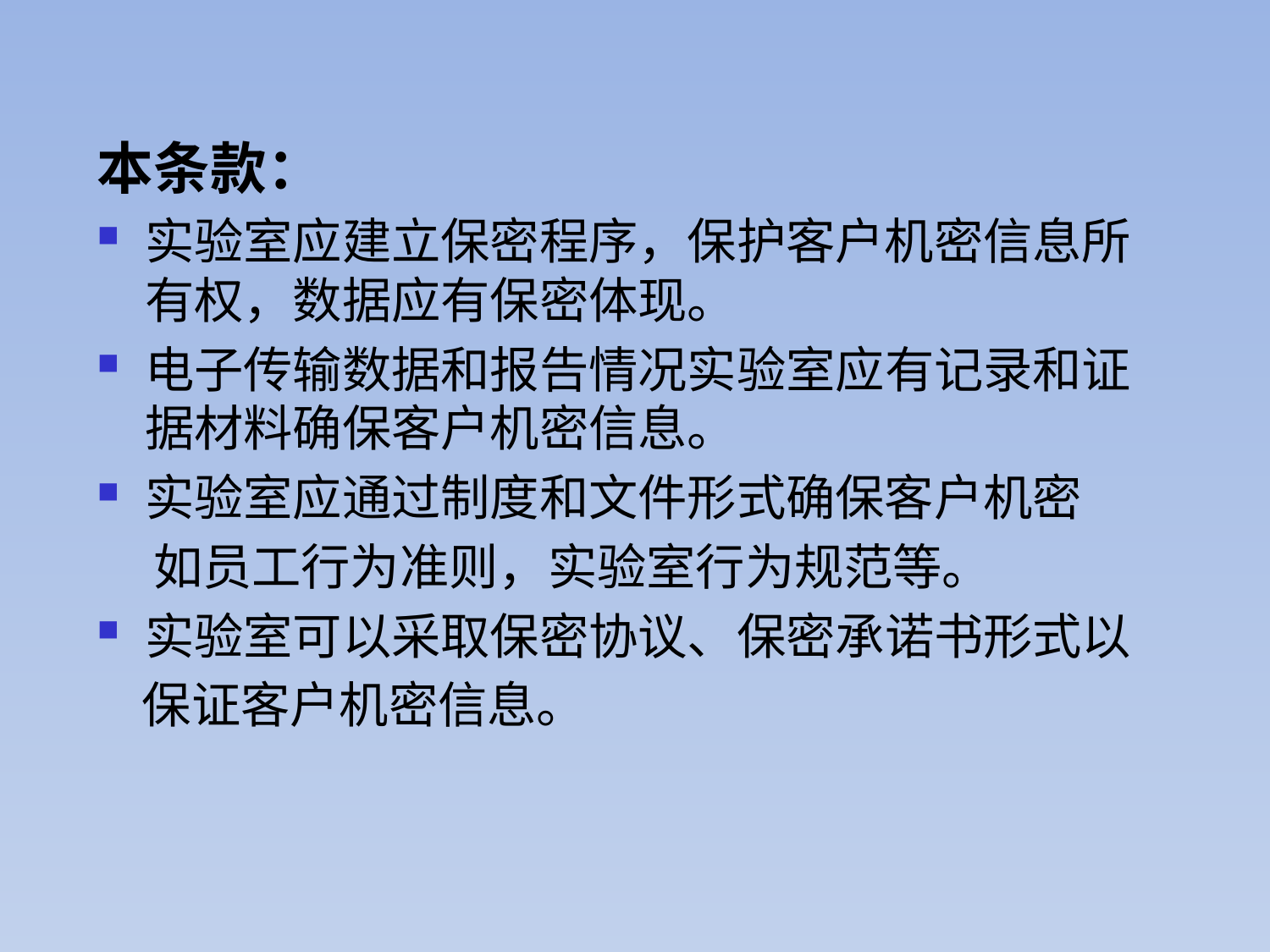

本条款：
实验室应建立保密程序，保护客户机密信息所有权，数据应有保密体现。
电子传输数据和报告情况实验室应有记录和证据材料确保客户机密信息。
实验室应通过制度和文件形式确保客户机密
    如员工行为准则，实验室行为规范等。
实验室可以采取保密协议、保密承诺书形式以
   保证客户机密信息。